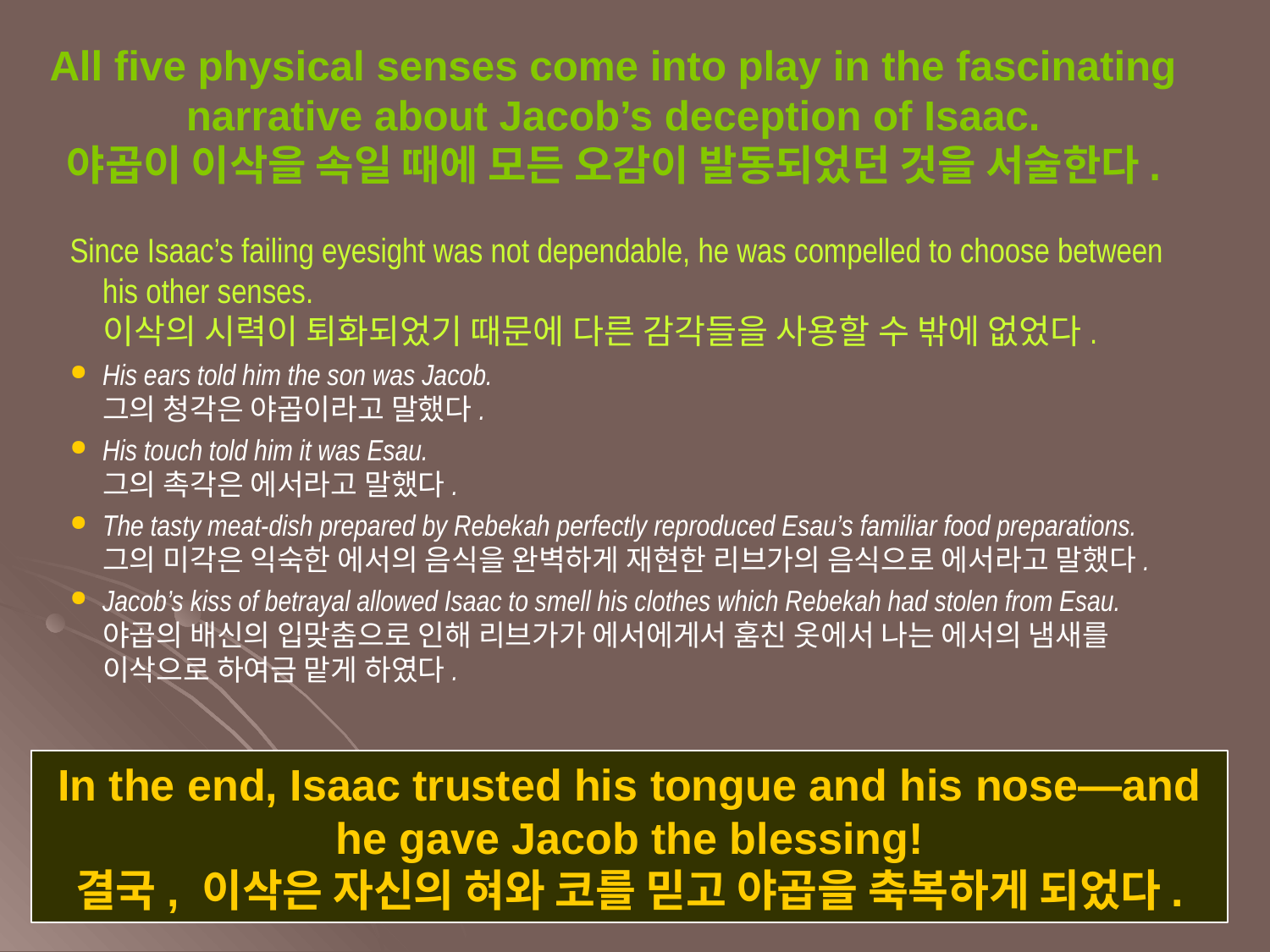

All five physical senses come into play in the fascinating narrative about Jacob’s deception of Isaac.
야곱이 이삭을 속일 때에 모든 오감이 발동되었던 것을 서술한다.
Since Isaac’s failing eyesight was not dependable, he was compelled to choose between his other senses.
이삭의 시력이 퇴화되었기 때문에 다른 감각들을 사용할 수 밖에 없었다.
His ears told him the son was Jacob.
그의 청각은 야곱이라고 말했다.
His touch told him it was Esau.
그의 촉각은 에서라고 말했다.
The tasty meat-dish prepared by Rebekah perfectly reproduced Esau’s familiar food preparations.
그의 미각은 익숙한 에서의 음식을 완벽하게 재현한 리브가의 음식으로 에서라고 말했다.
Jacob’s kiss of betrayal allowed Isaac to smell his clothes which Rebekah had stolen from Esau.
야곱의 배신의 입맞춤으로 인해 리브가가 에서에게서 훔친 옷에서 나는 에서의 냄새를 이삭으로 하여금 맡게 하였다.
In the end, Isaac trusted his tongue and his nose—and he gave Jacob the blessing!
결국, 이삭은 자신의 혀와 코를 믿고 야곱을 축복하게 되었다.